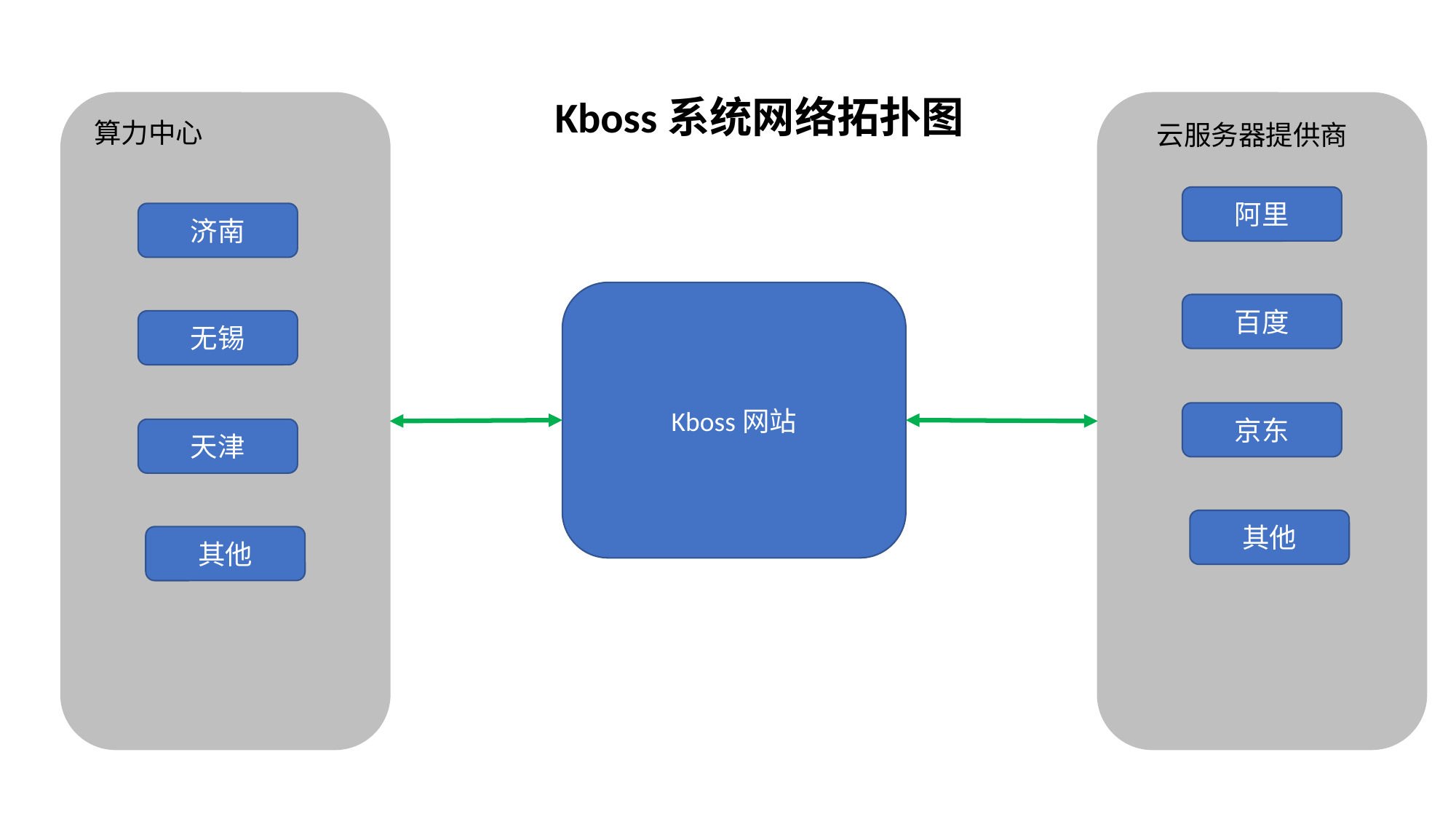

Kboss系统网络拓扑图

算力中心
云服务器提供商
阿里
济南
Kboss网站
百度
无锡
京东
天津
其他
其他